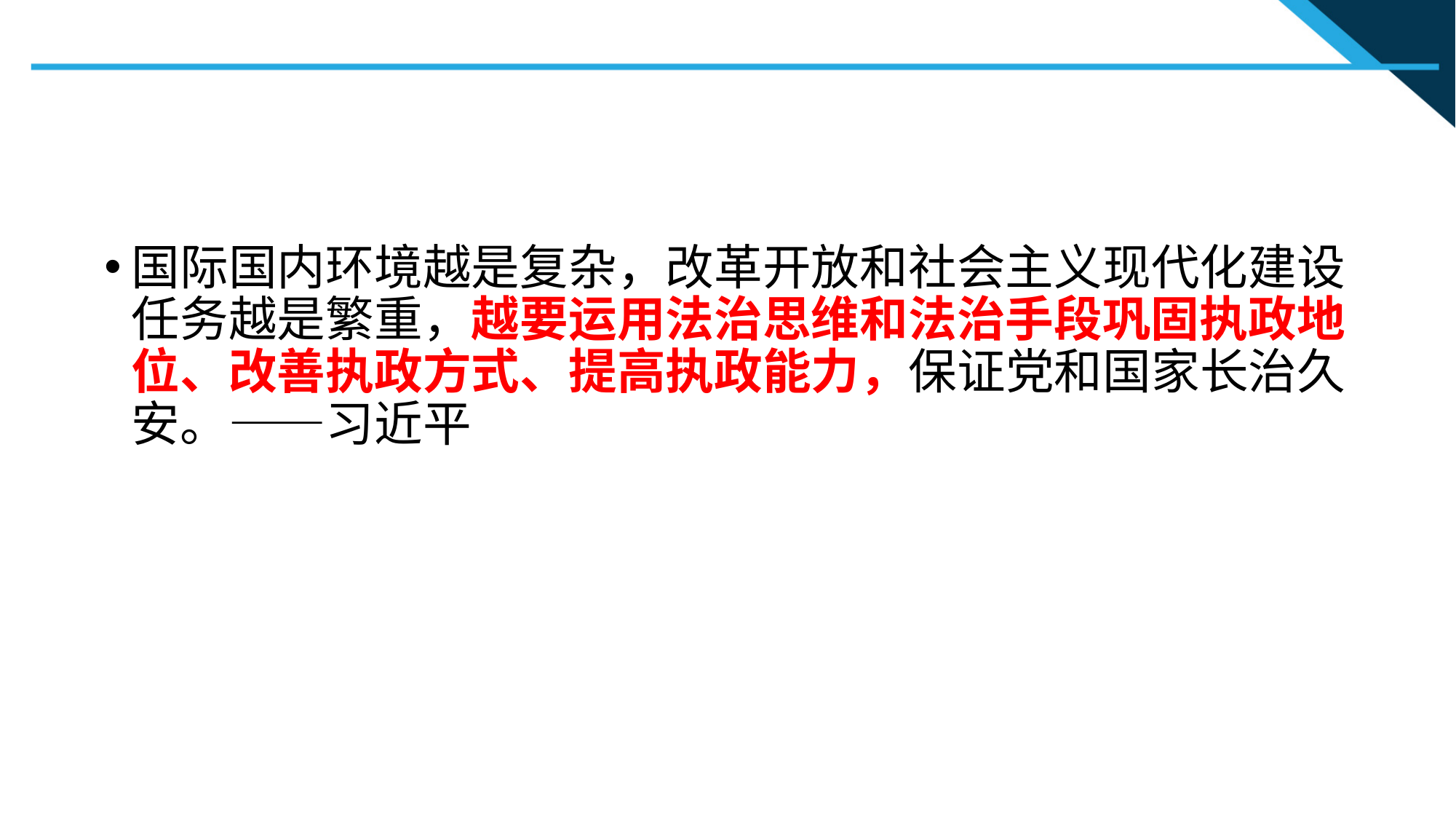

国际国内环境越是复杂，改革开放和社会主义现代化建设任务越是繁重，越要运用法治思维和法治手段巩固执政地位、改善执政方式、提高执政能力，保证党和国家长治久安。——习近平